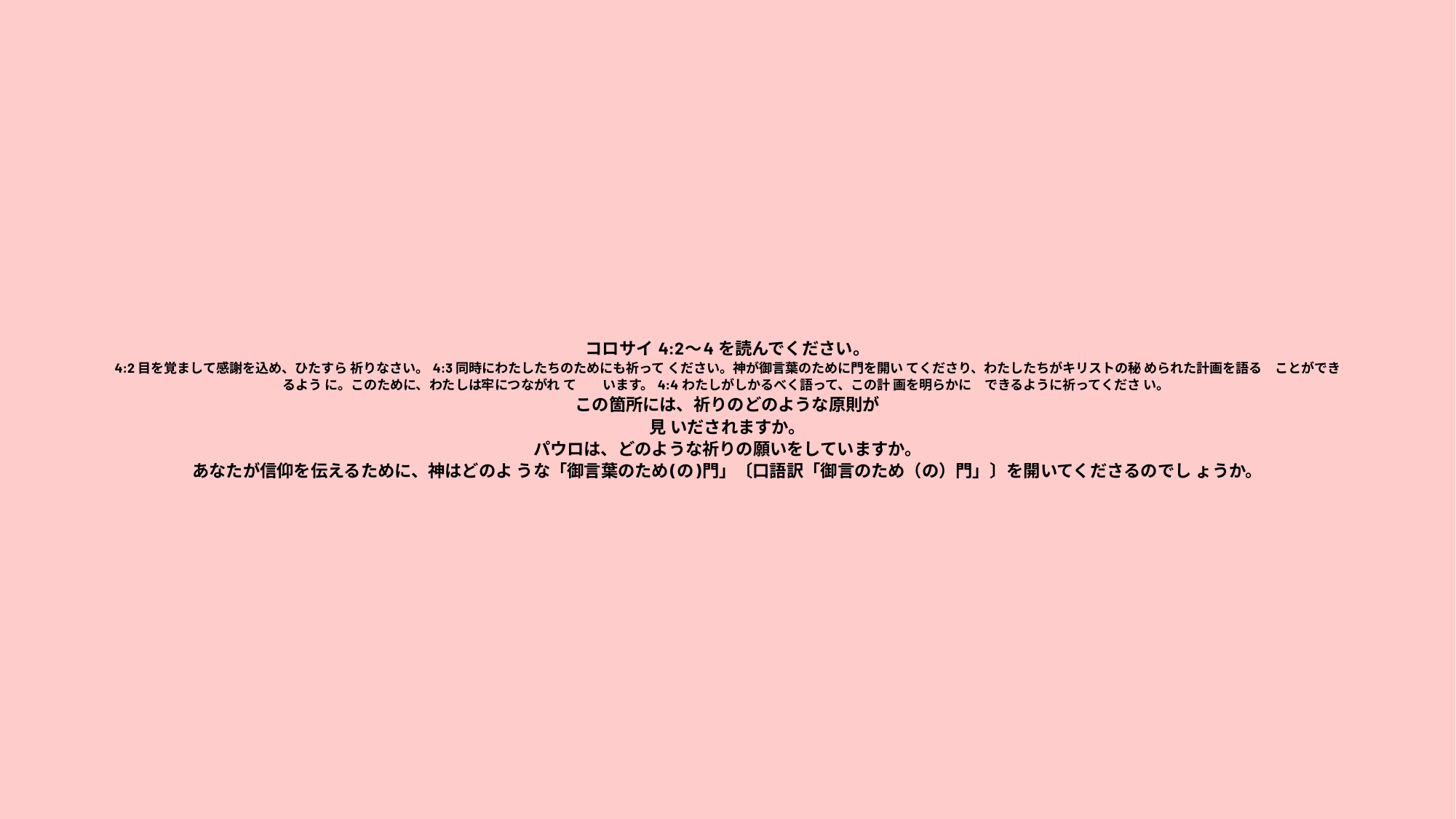

# コロサイ 4:2～4 を読んでください。 4:2 目を覚まして感謝を込め、ひたすら 祈りなさい。 4:3 同時にわたしたちのためにも祈って ください。神が御言葉のために門を開い てくださり、わたしたちがキリストの秘 められた計画を語る　ことができるよう に。このために、わたしは牢につながれ て　　います。 4:4 わたしがしかるべく語って、この計 画を明らかに　できるように祈ってくださ い。 この箇所には、祈りのどのような原則が 見 いだされますか。 パウロは、どのような祈りの願いをしていますか。 あなたが信仰を伝えるために、神はどのよ うな「御言葉のため(の)門」〔口語訳「御言のため（の）門」〕を開いてくださるのでし ょうか。